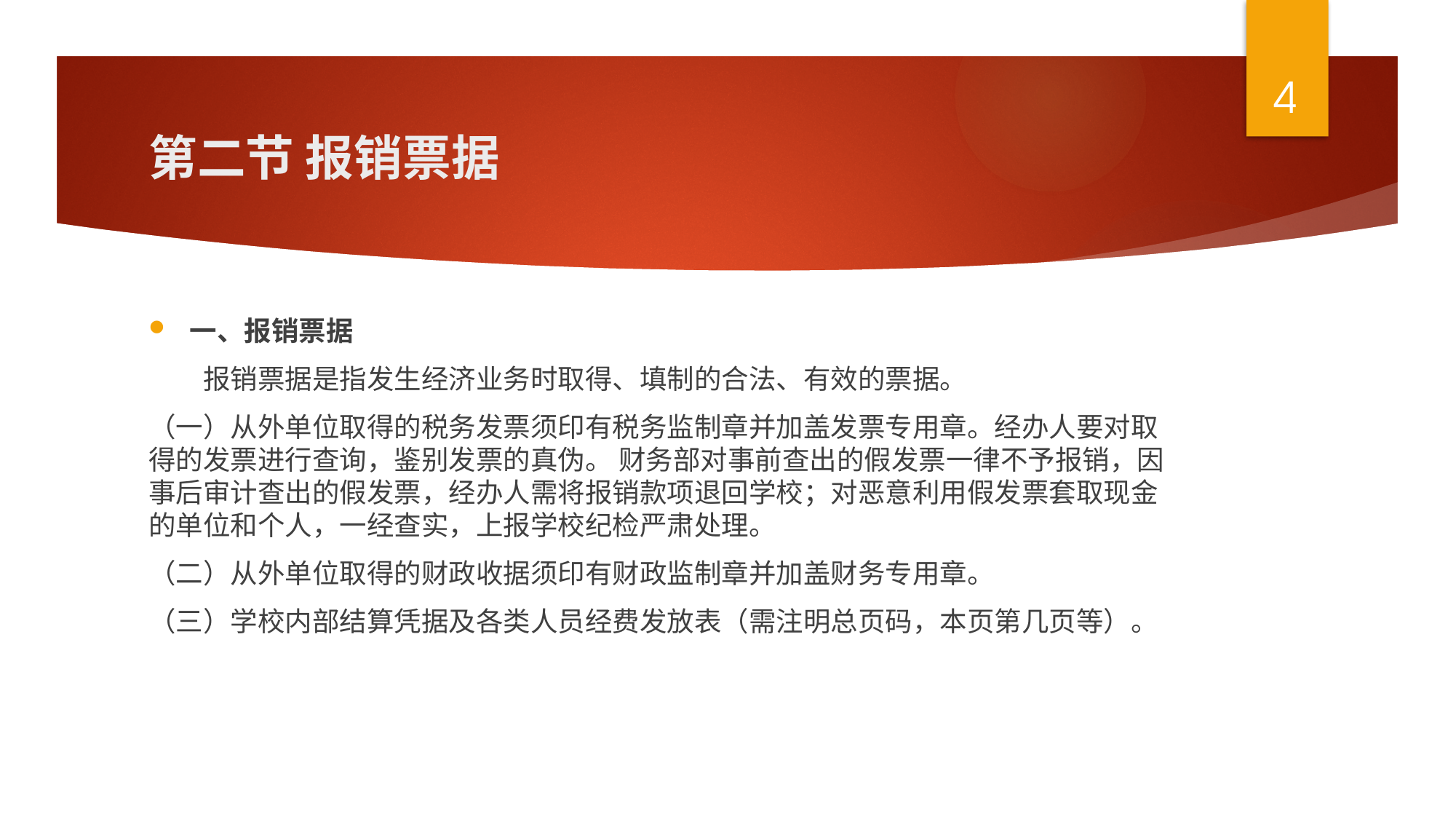

4
# 第二节 报销票据
一、报销票据
报销票据是指发生经济业务时取得、填制的合法、有效的票据。
（一）从外单位取得的税务发票须印有税务监制章并加盖发票专用章。经办人要对取得的发票进行查询，鉴别发票的真伪。 财务部对事前查出的假发票一律不予报销，因事后审计查出的假发票，经办人需将报销款项退回学校；对恶意利用假发票套取现金的单位和个人，一经查实，上报学校纪检严肃处理。
（二）从外单位取得的财政收据须印有财政监制章并加盖财务专用章。
（三）学校内部结算凭据及各类人员经费发放表（需注明总页码，本页第几页等）。